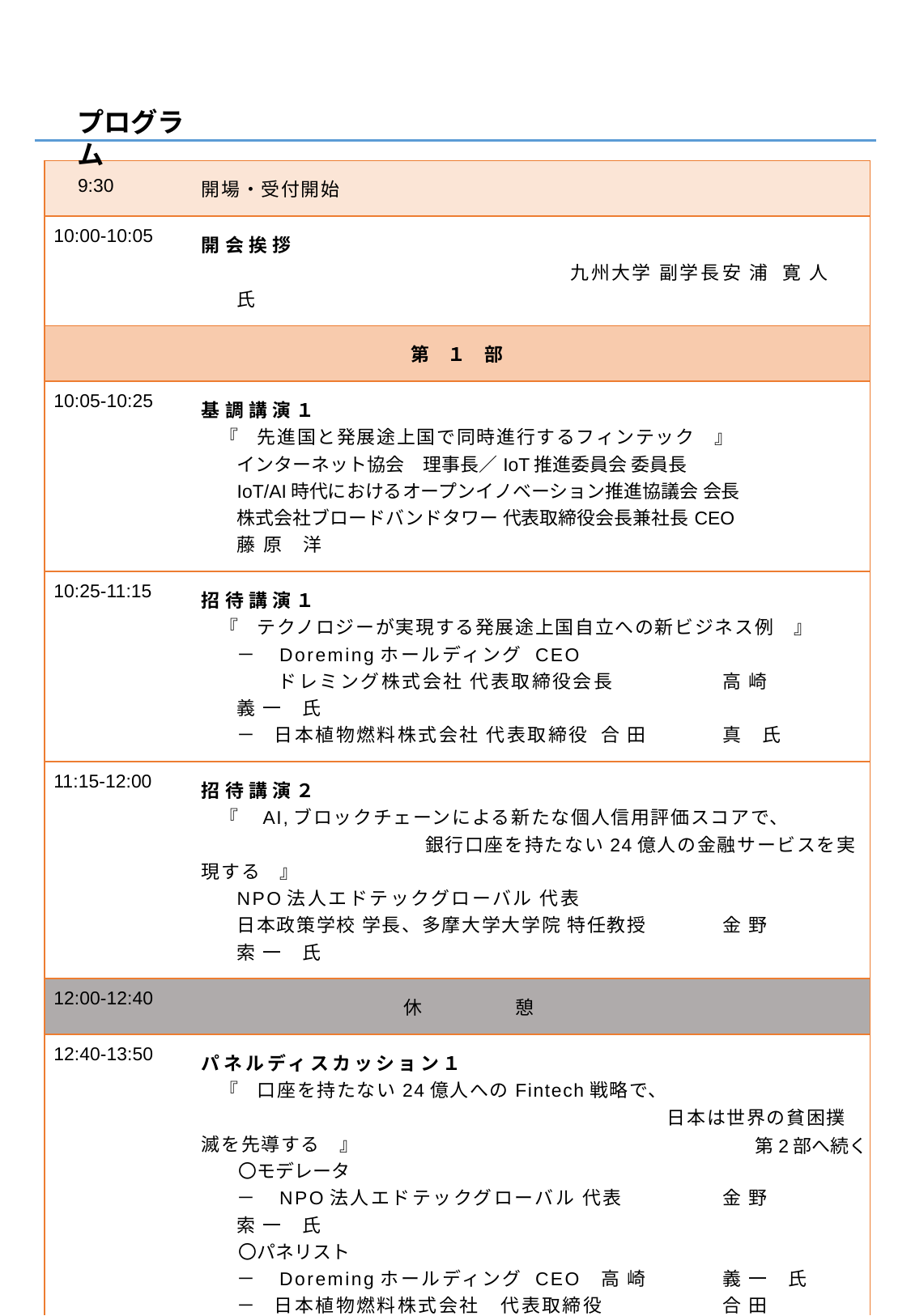

プログラム
| 9:30 | 開場・受付開始 |
| --- | --- |
| 10:00-10:05 | 開会挨拶 　　　　　　　　　　　　　　　　　九州大学 副学長 安 浦 寛 人　氏 |
| 第　１　部 |  |
| 10:05-10:25 | 基調講演１ 　『　先進国と発展途上国で同時進行するフィンテック　』 インターネット協会　理事長／IoT推進委員会 委員長 IoT/AI時代におけるオープンイノベーション推進協議会 会長 株式会社ブロードバンドタワー 代表取締役会長兼社長CEO 藤 原 洋 |
| 10:25-11:15 | 招待講演１ 　『　テクノロジーが実現する発展途上国自立への新ビジネス例　』 －　Doremingホールディング CEO 　　 ドレミング株式会社 代表取締役会長 高 崎 義 一　氏 －　日本植物燃料株式会社 代表取締役 合 田 真　氏 |
| 11:15-12:00 | 招待講演２ 　『　AI,ブロックチェーンによる新たな個人信用評価スコアで、 　　　　　　　　　　　　銀行口座を持たない24億人の金融サービスを実現する　』 NPO法人エドテックグローバル 代表 日本政策学校 学長、多摩大学大学院 特任教授 金 野 索 一　氏 |
| 12:00-12:40 | 休　　　　　憩 |
| 12:40-13:50 | パネルディスカッション１ 　『　口座を持たない24億人へのFintech戦略で、 　　　　　　　　　　　　　　　　　　　　　　　　　日本は世界の貧困撲滅を先導する　』 　　〇モデレータ －　NPO法人エドテックグローバル 代表 金 野 索 一　氏 　　〇パネリスト －　Doremingホールディング CEO 高 崎 義 一　氏 －　日本植物燃料株式会社　代表取締役 合 田 真　氏 |
| 13:50-14:00 | 休　　　　　憩 |
第2部へ続く